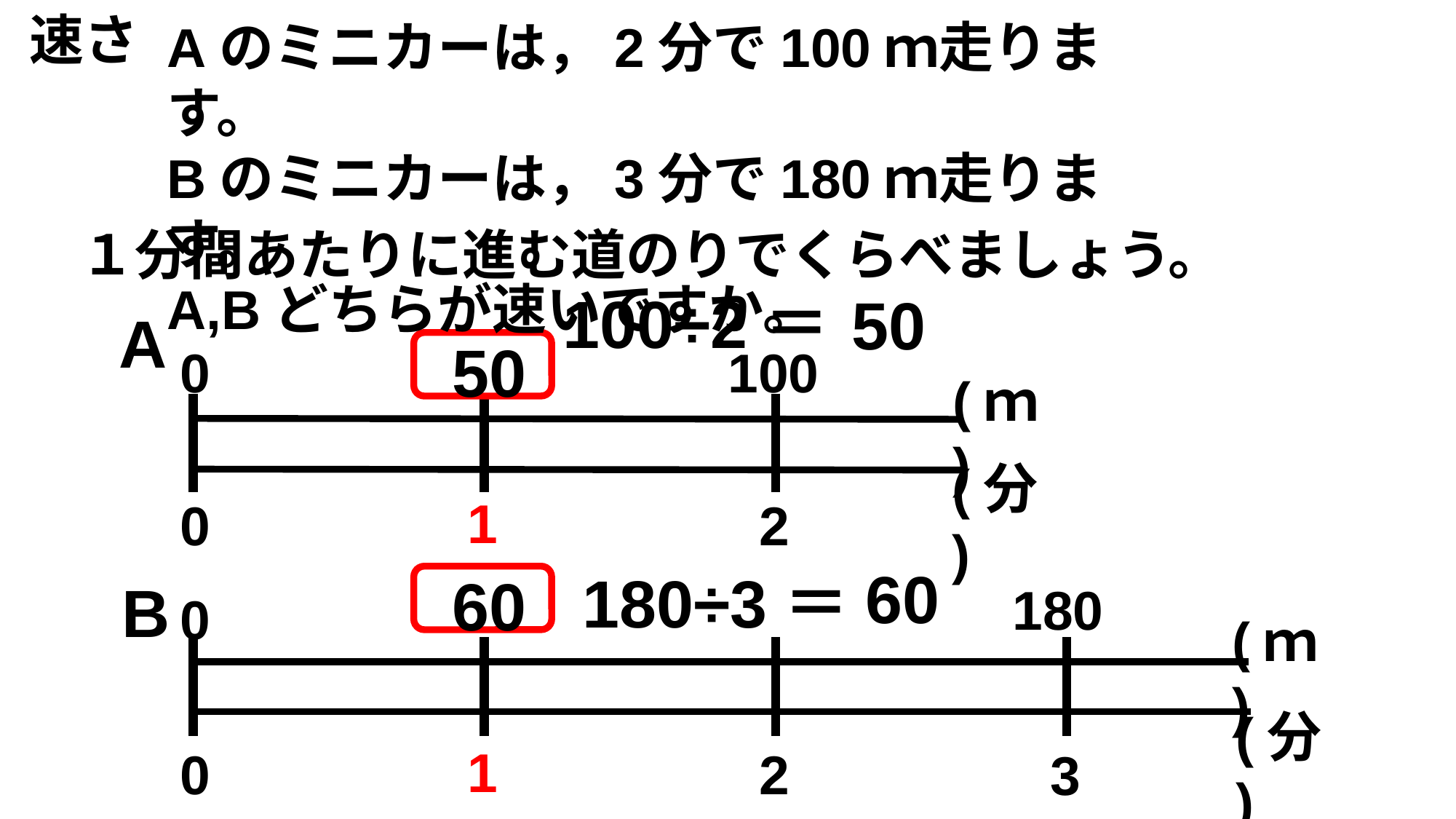

速さ
Aのミニカーは，2分で100ｍ走ります。
Bのミニカーは，3分で180ｍ走ります。
A,Bどちらが速いですか。
１分間あたりに進む道のりでくらべましょう。
100÷2＝
50
A
50

100
0
(ｍ)
(分)
1
0
2
60
180÷3＝
60
B

180
0
(ｍ)
(分)
1
0
2
3